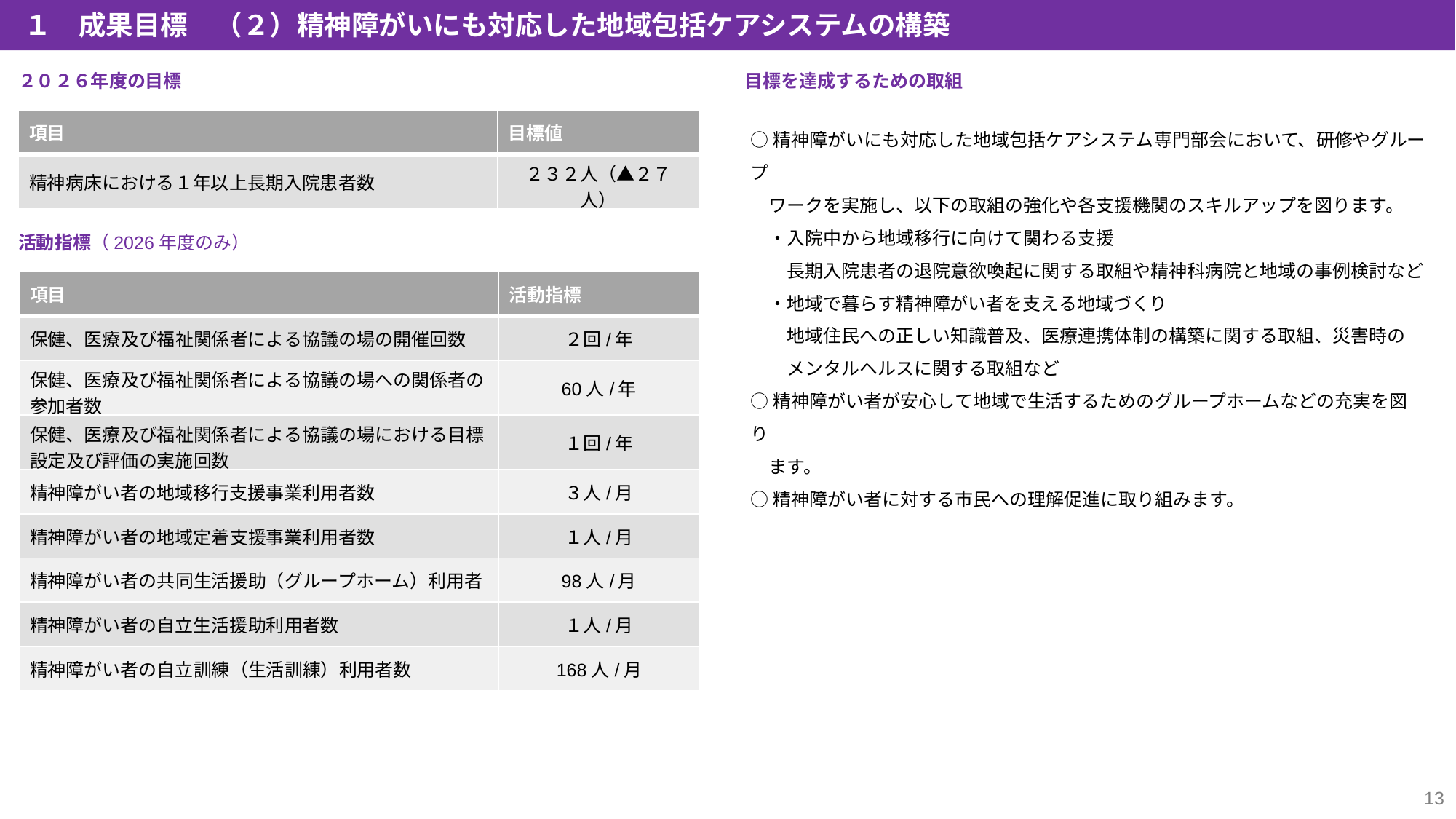

１　成果目標　（２）精神障がいにも対応した地域包括ケアシステムの構築

２０２６年度の目標
目標を達成するための取組
| 項目 | 目標値 |
| --- | --- |
| 精神病床における１年以上長期入院患者数 | ２３２人（▲２７人） |
○精神障がいにも対応した地域包括ケアシステム専門部会において、研修やグループ
　ワークを実施し、以下の取組の強化や各支援機関のスキルアップを図ります。
　・入院中から地域移行に向けて関わる支援
　　長期入院患者の退院意欲喚起に関する取組や精神科病院と地域の事例検討など
　・地域で暮らす精神障がい者を支える地域づくり
　　地域住民への正しい知識普及、医療連携体制の構築に関する取組、災害時の
　　メンタルヘルスに関する取組など
○精神障がい者が安心して地域で生活するためのグループホームなどの充実を図り
　ます。
○精神障がい者に対する市民への理解促進に取り組みます。
活動指標（2026年度のみ）
| 項目 | 活動指標 |
| --- | --- |
| 保健、医療及び福祉関係者による協議の場の開催回数 | ２回/年 |
| 保健、医療及び福祉関係者による協議の場への関係者の参加者数 | 60人/年 |
| 保健、医療及び福祉関係者による協議の場における目標設定及び評価の実施回数 | １回/年 |
| 精神障がい者の地域移行支援事業利用者数 | ３人/月 |
| 精神障がい者の地域定着支援事業利用者数 | １人/月 |
| 精神障がい者の共同生活援助（グループホーム）利用者 | 98人/月 |
| 精神障がい者の自立生活援助利用者数 | １人/月 |
| 精神障がい者の自立訓練（生活訓練）利用者数 | 168人/月 |
13